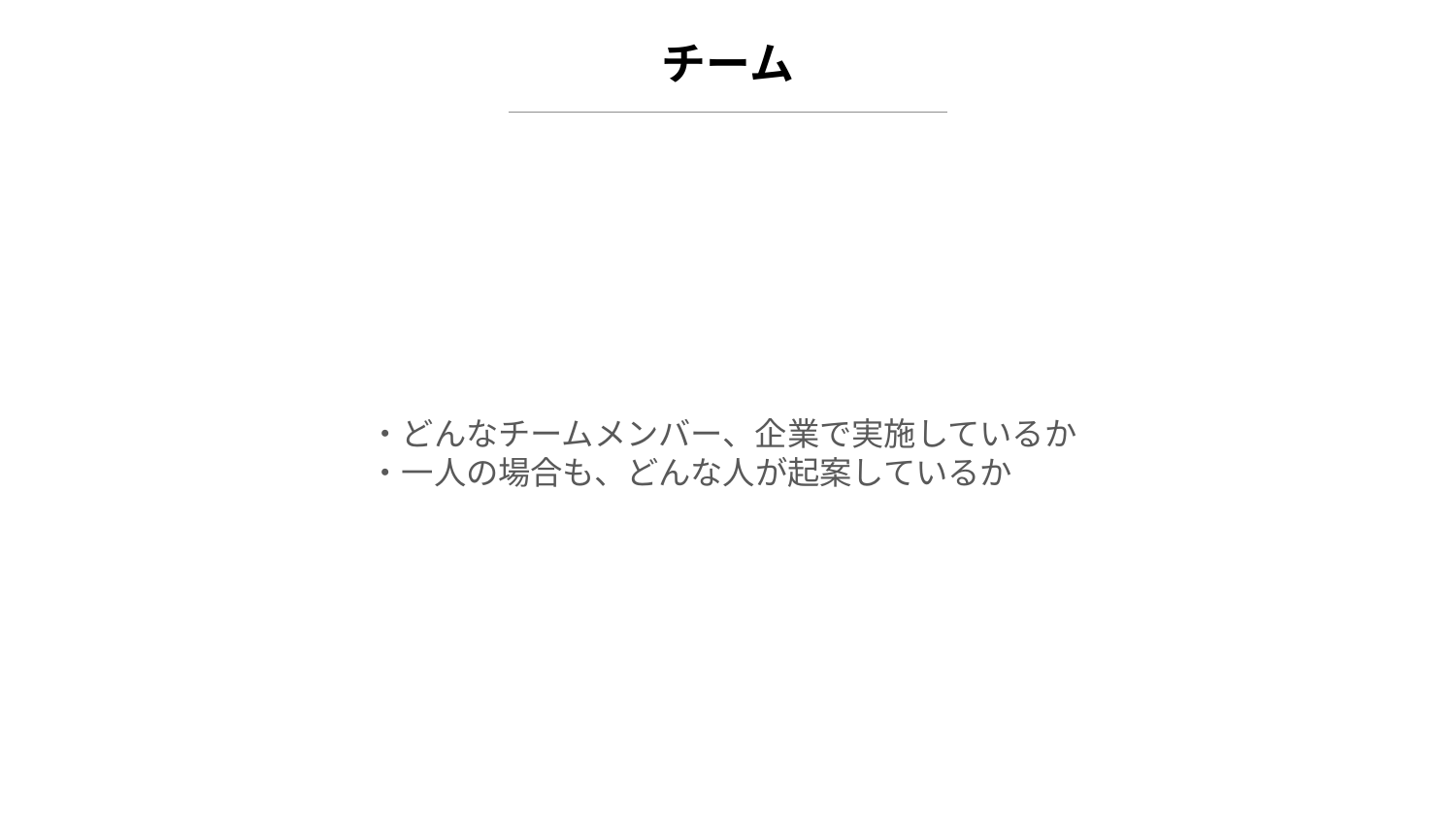

# チーム
・どんなチームメンバー、企業で実施しているか
・一人の場合も、どんな人が起案しているか